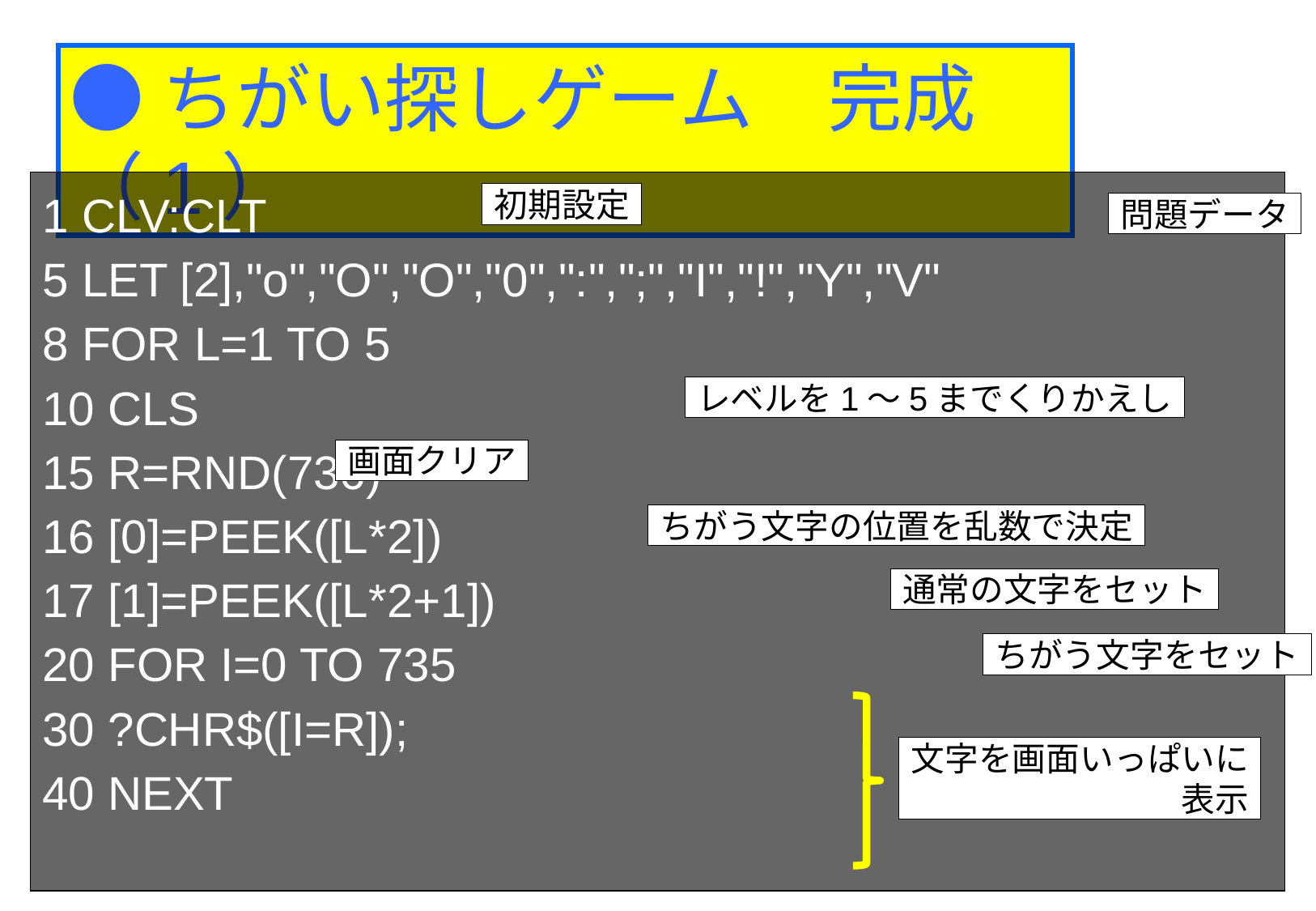

●ちがい探しゲーム　完成（1）
1 CLV:CLT
5 LET [2],"o","O","O","0",":",";","I","!","Y","V"
8 FOR L=1 TO 5
10 CLS
15 R=RND(736)
16 [0]=PEEK([L*2])
17 [1]=PEEK([L*2+1])
20 FOR I=0 TO 735
30 ?CHR$([I=R]);
40 NEXT
初期設定
問題データ
レベルを1～5までくりかえし
画面クリア
ちがう文字の位置を乱数で決定
通常の文字をセット
ちがう文字をセット

文字を画面いっぱいに
表示